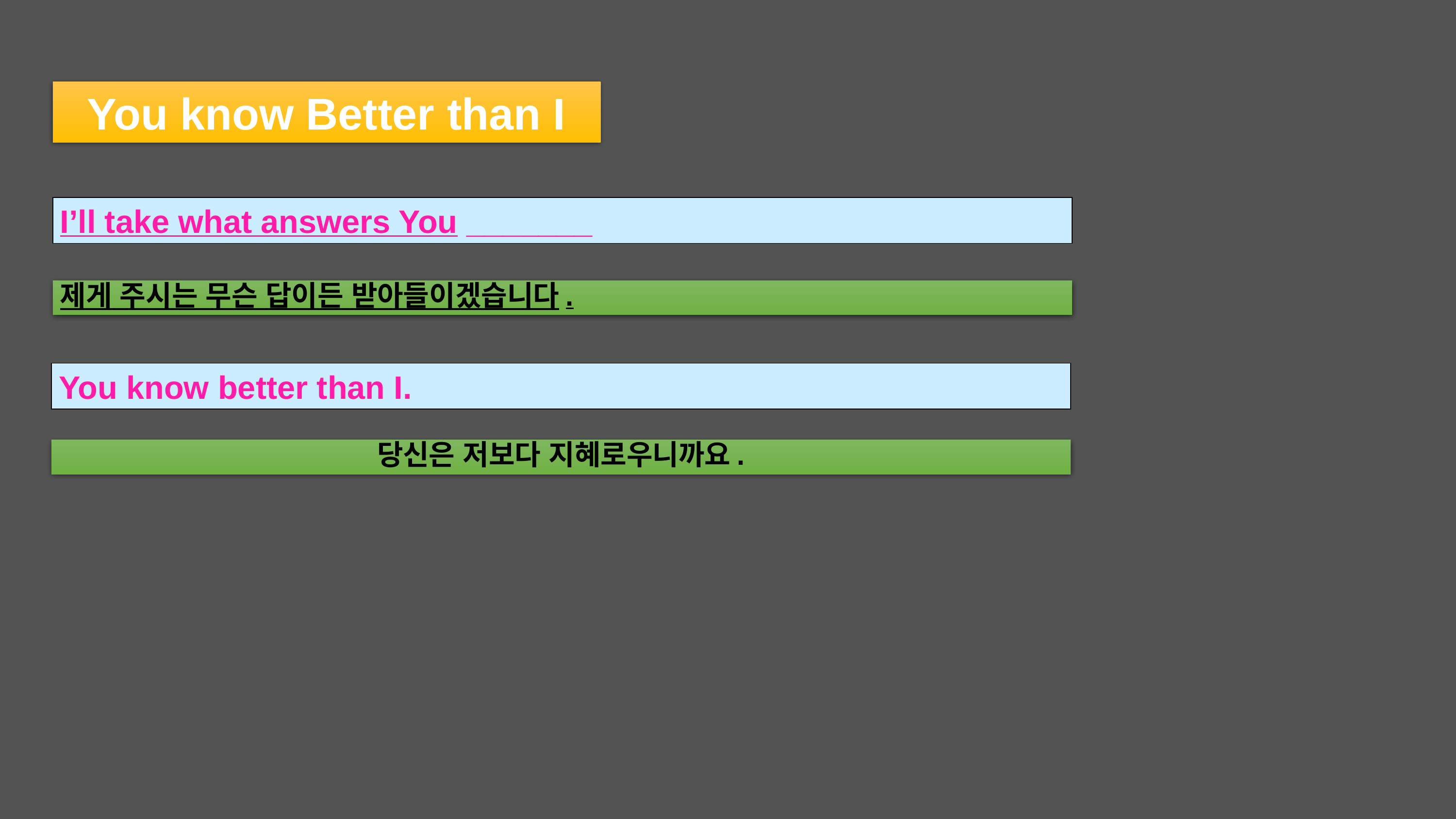

You know Better than I
I’ll take what answers You _______
제게 주시는 무슨 답이든 받아들이겠습니다.
You know better than I.
당신은 저보다 지혜로우니까요.